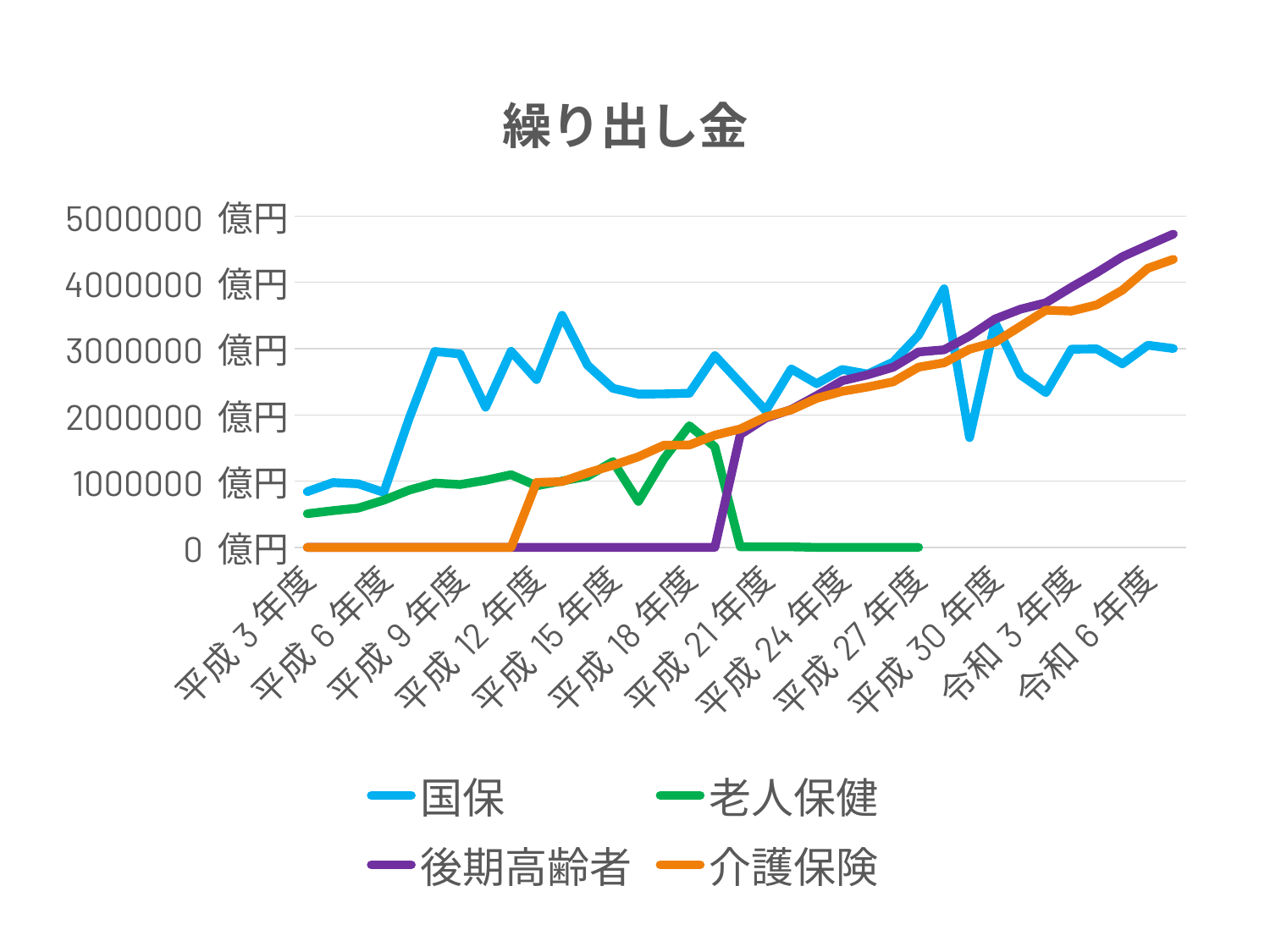

### Chart: 繰り出し金

| Category | 国保 | 老人保健 | 後期高齢者 | 介護保険 |
|---|---|---|---|---|
| 平成3年度 | 840300.0 | 507215.0 | 0.0 | 0.0 |
| 平成4年度 | 977000.0 | 553186.0 | 0.0 | 0.0 |
| 平成5年度 | 958000.0 | 592571.0 | 0.0 | 0.0 |
| 平成6年度 | 830000.0 | 711405.0 | 0.0 | 0.0 |
| 平成7年度 | 1948668.0 | 863850.0 | 0.0 | 0.0 |
| 平成8年度 | 2957185.0 | 970263.0 | 0.0 | 0.0 |
| 平成9年度 | 2919713.0 | 947474.0 | 0.0 | 0.0 |
| 平成10年度 | 2116415.0 | 1012734.0 | 0.0 | 0.0 |
| 平成11年度 | 2959462.0 | 1097347.0 | 0.0 | 0.0 |
| 平成12年度 | 2533469.0 | 929154.0 | 0.0 | 979736.0 |
| 平成13年度 | 3503153.0 | 1000616.0 | 0.0 | 991396.0 |
| 平成14年度 | 2750639.0 | 1072059.0 | 0.0 | 1124021.0 |
| 平成15年度 | 2400579.0 | 1295532.0 | 0.0 | 1238661.0 |
| 平成16年度 | 2313343.0 | 692934.0 | 0.0 | 1368186.0 |
| 平成17年度 | 2316852.0 | 1338038.0 | 0.0 | 1541744.0 |
| 平成18年度 | 2326659.0 | 1836117.0 | 0.0 | 1544826.0 |
| 平成19年度 | 2893979.0 | 1517537.0 | 0.0 | 1693848.0 |
| 平成20年度 | 2481728.0 | 7645.0 | 1704621.0 | 1788172.0 |
| 平成21年度 | 2063939.0 | 7093.0 | 1952521.0 | 1969624.0 |
| 平成22年度 | 2694187.0 | 6913.0 | 2080842.0 | 2075451.0 |
| 平成23年度 | 2470589.0 | 0.0 | 2291226.0 | 2249532.0 |
| 平成24年度 | 2685424.0 | 0.0 | 2515135.0 | 2354848.0 |
| 平成25年度 | 2615916.0 | 0.0 | 2604860.0 | 2420722.0 |
| 平成26年度 | 2797250.0 | 0.0 | 2718646.0 | 2499075.0 |
| 平成27年度 | 3204153.0 | 0.0 | 2949502.0 | 2719939.0 |
| 平成28年度 | 3903205.0 | None | 2983087.0 | 2785642.0 |
| 平成29年度 | 1656911.0 | None | 3189139.0 | 2991156.0 |
| 平成30年度 | 3391288.0 | None | 3447705.0 | 3096551.0 |
| 令和元年度 | 2604442.0 | None | 3595209.0 | 3338078.0 |
| 令和2年度 | 2335734.0 | None | 3692302.0 | 3580593.0 |
| 令和3年度 | 2990660.0 | None | 3926792.0 | 3566574.0 |
| 令和4年度 | 2995903.0 | None | 4147203.0 | 3661610.0 |
| 令和5年度 | 2770385.0 | None | 4387254.0 | 3882572.0 |
| 令和6年度 | 3051124.0 | None | 4559777.0 | 4211997.0 |
| 令和7年度 | 3001815.0 | None | 4728810.0 | 4347632.0 |